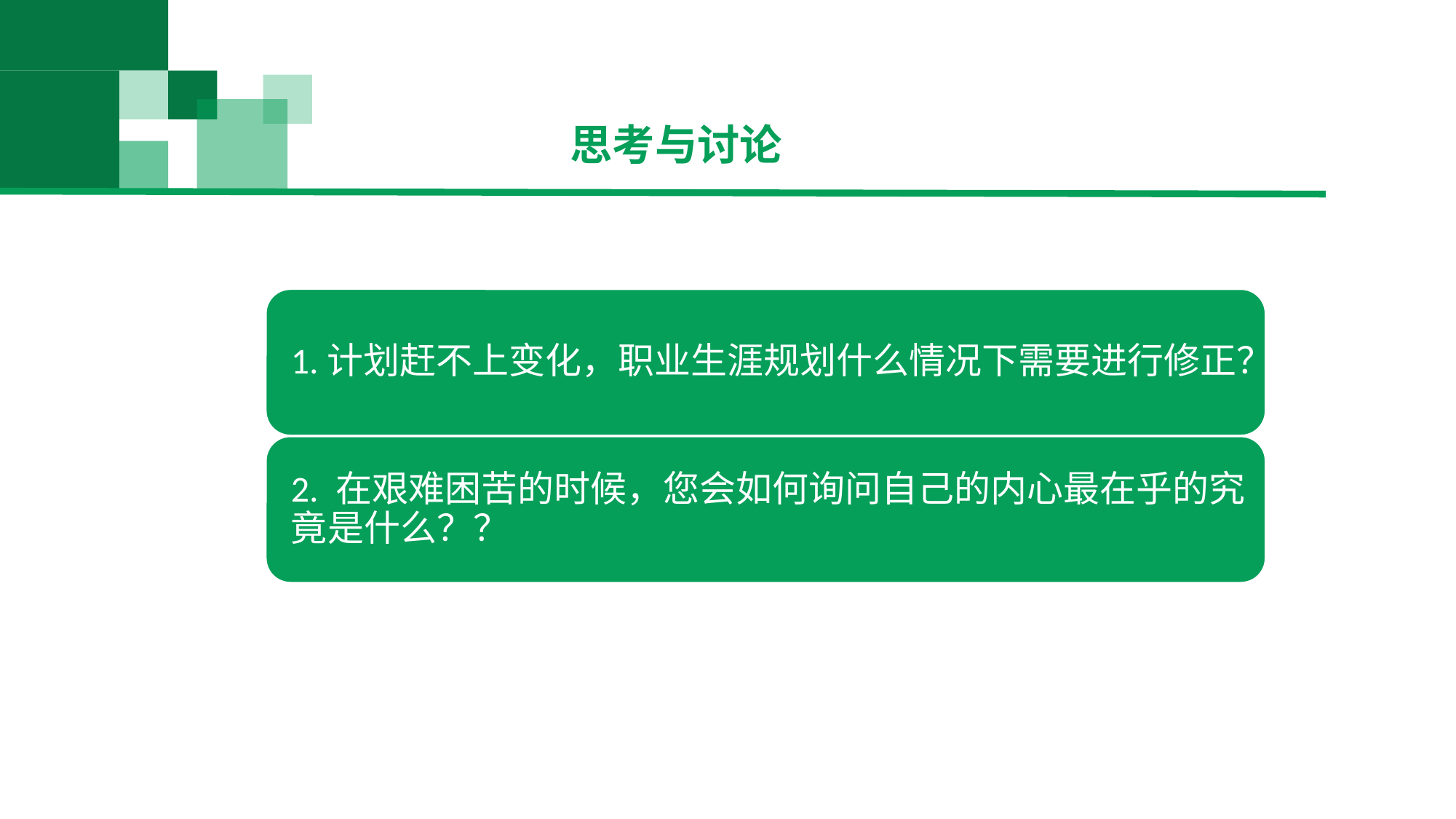

思考与讨论
1.计划赶不上变化，职业生涯规划什么情况下需要进行修正？
2. 在艰难困苦的时候，您会如何询问自己的内心最在乎的究竟是什么？？